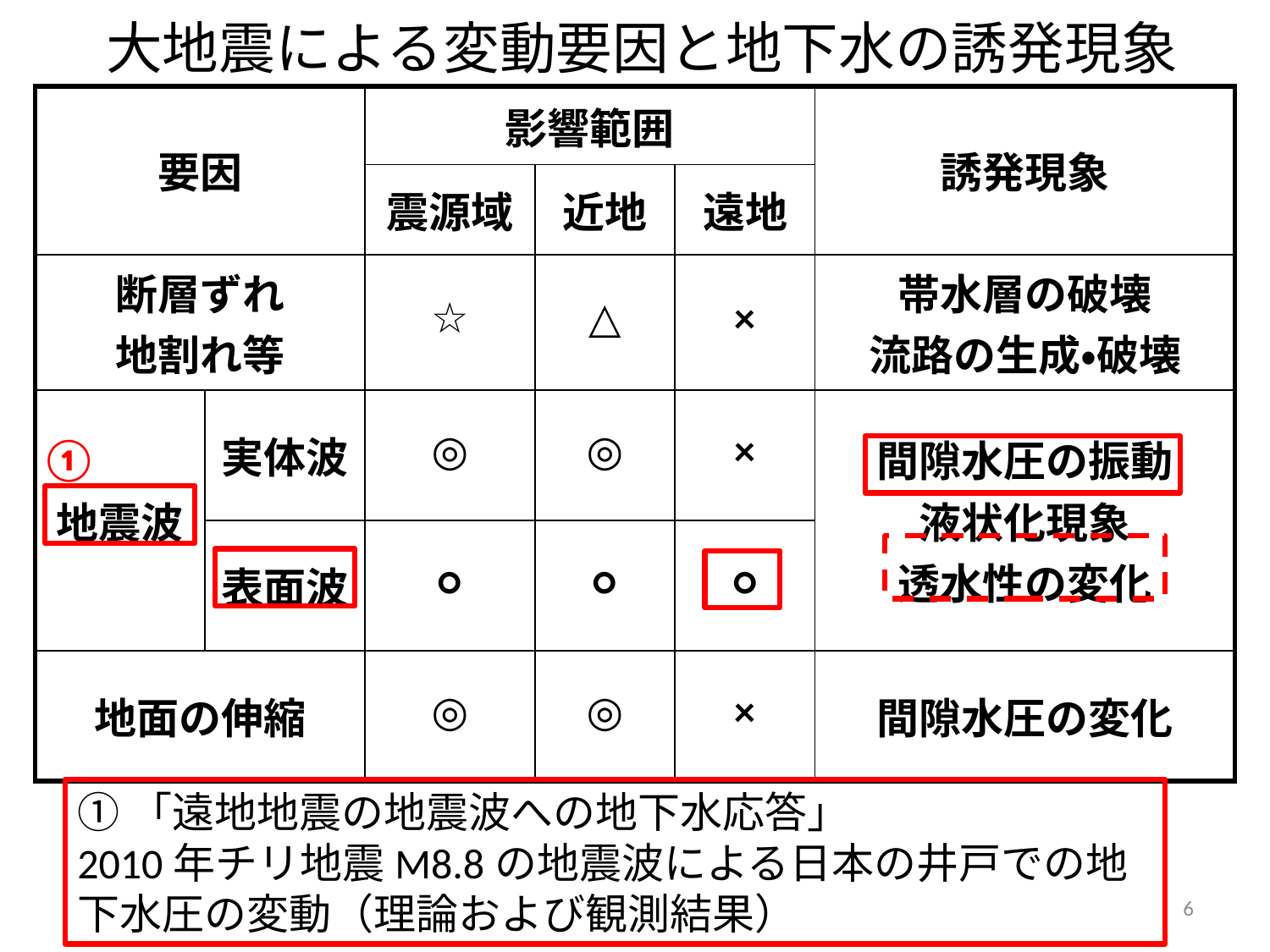

大地震による変動要因と地下水の誘発現象
| 要因 |  | 影響範囲 |  |  | 誘発現象 |
| --- | --- | --- | --- | --- | --- |
|  |  | 震源域 | 近地 | 遠地 |  |
| 断層ずれ 地割れ等 |  | ☆ | △ | × | 帯水層の破壊 流路の生成・破壊 |
| 地震波 | 実体波 | ◎ | ◎ | × | 間隙水圧の振動 液状化現象 透水性の変化 |
|  | 表面波 | ○ | ○ | ○ |  |
| 地面の伸縮 |  | ◎ | ◎ | × | 間隙水圧の変化 |
①

①「遠地地震の地震波への地下水応答」
2010年チリ地震M8.8の地震波による日本の井戸での地下水圧の変動（理論および観測結果）
6